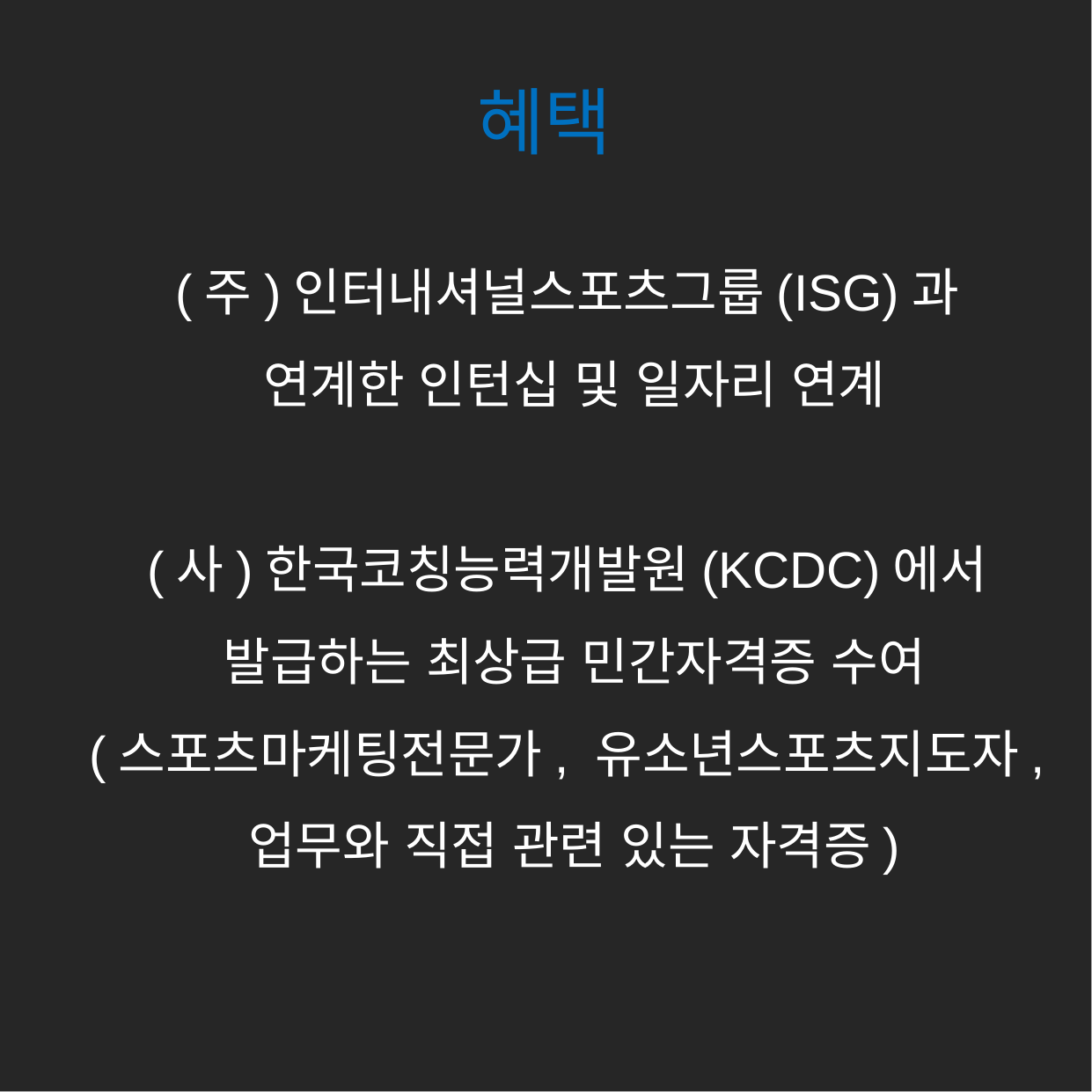

#
혜택
(주)인터내셔널스포츠그룹(ISG)과
연계한 인턴십 및 일자리 연계

(사)한국코칭능력개발원(KCDC)에서
발급하는 최상급 민간자격증 수여
(스포츠마케팅전문가, 유소년스포츠지도자,
업무와 직접 관련 있는 자격증)